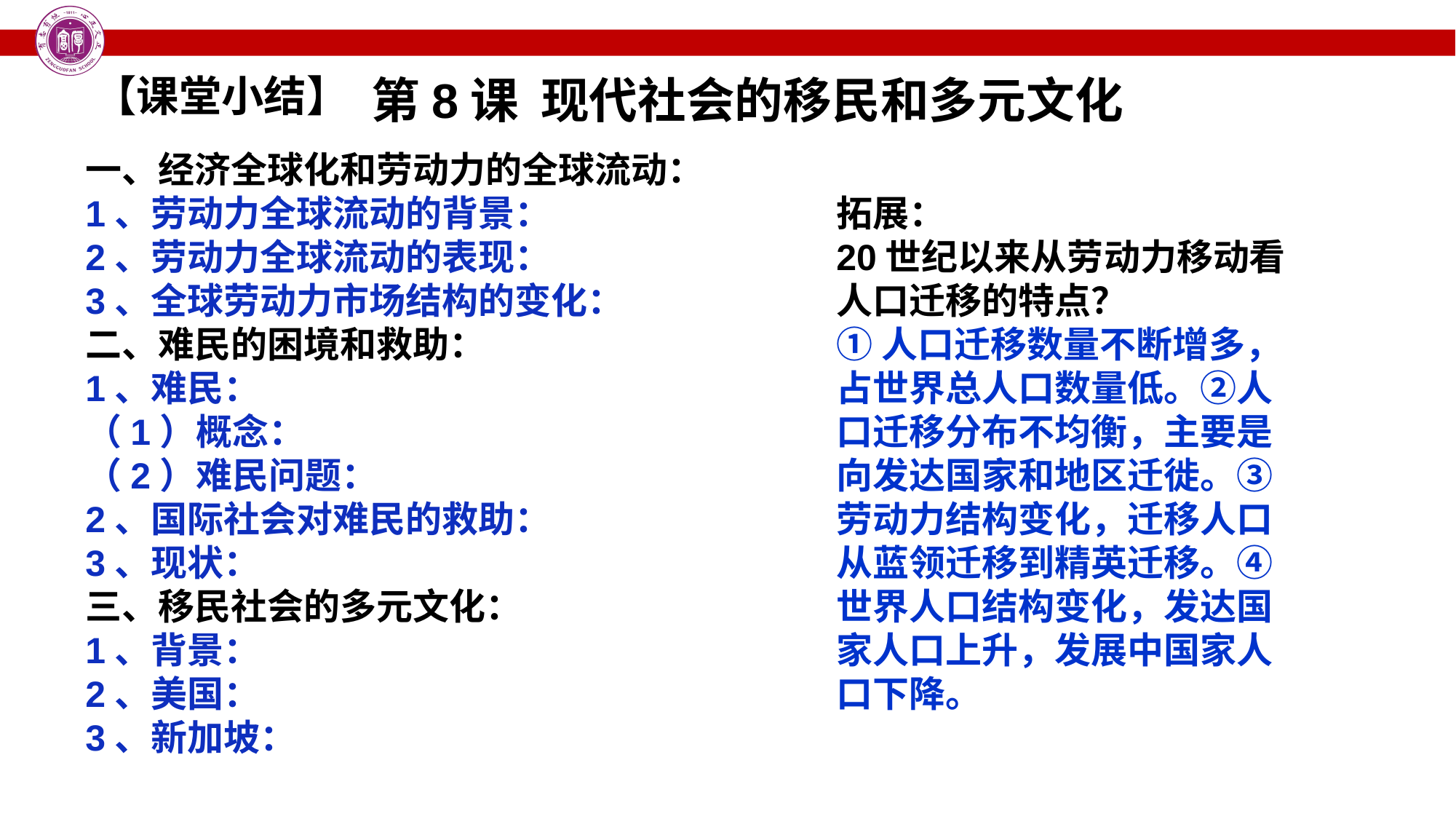

【课堂小结】
第8课  现代社会的移民和多元文化
一、经济全球化和劳动力的全球流动：
1、劳动力全球流动的背景：
2、劳动力全球流动的表现：
3、全球劳动力市场结构的变化：
二、难民的困境和救助：
1、难民：
（1）概念：
（2）难民问题：
2、国际社会对难民的救助：
3、现状：
三、移民社会的多元文化：
1、背景：
2、美国：
3、新加坡：
拓展：
20世纪以来从劳动力移动看人口迁移的特点？
①人口迁移数量不断增多，占世界总人口数量低。②人口迁移分布不均衡，主要是向发达国家和地区迁徙。③劳动力结构变化，迁移人口从蓝领迁移到精英迁移。④世界人口结构变化，发达国家人口上升，发展中国家人口下降。